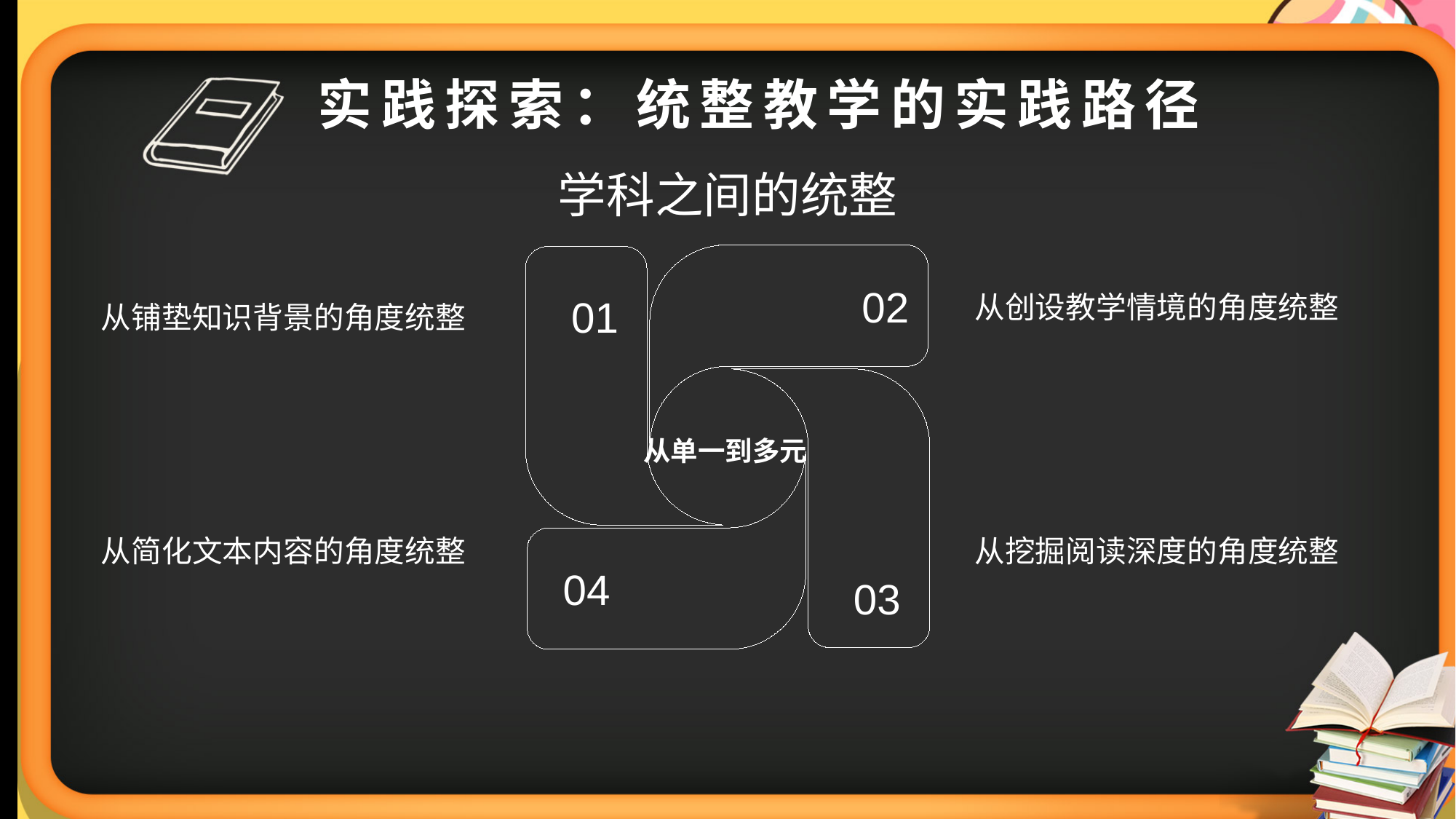

# 实践探索：统整教学的实践路径
学科之间的统整

从创设教学情境的角度统整
从铺垫知识背景的角度统整
02
01

从单一到多元

从简化文本内容的角度统整
从挖掘阅读深度的角度统整
04
03